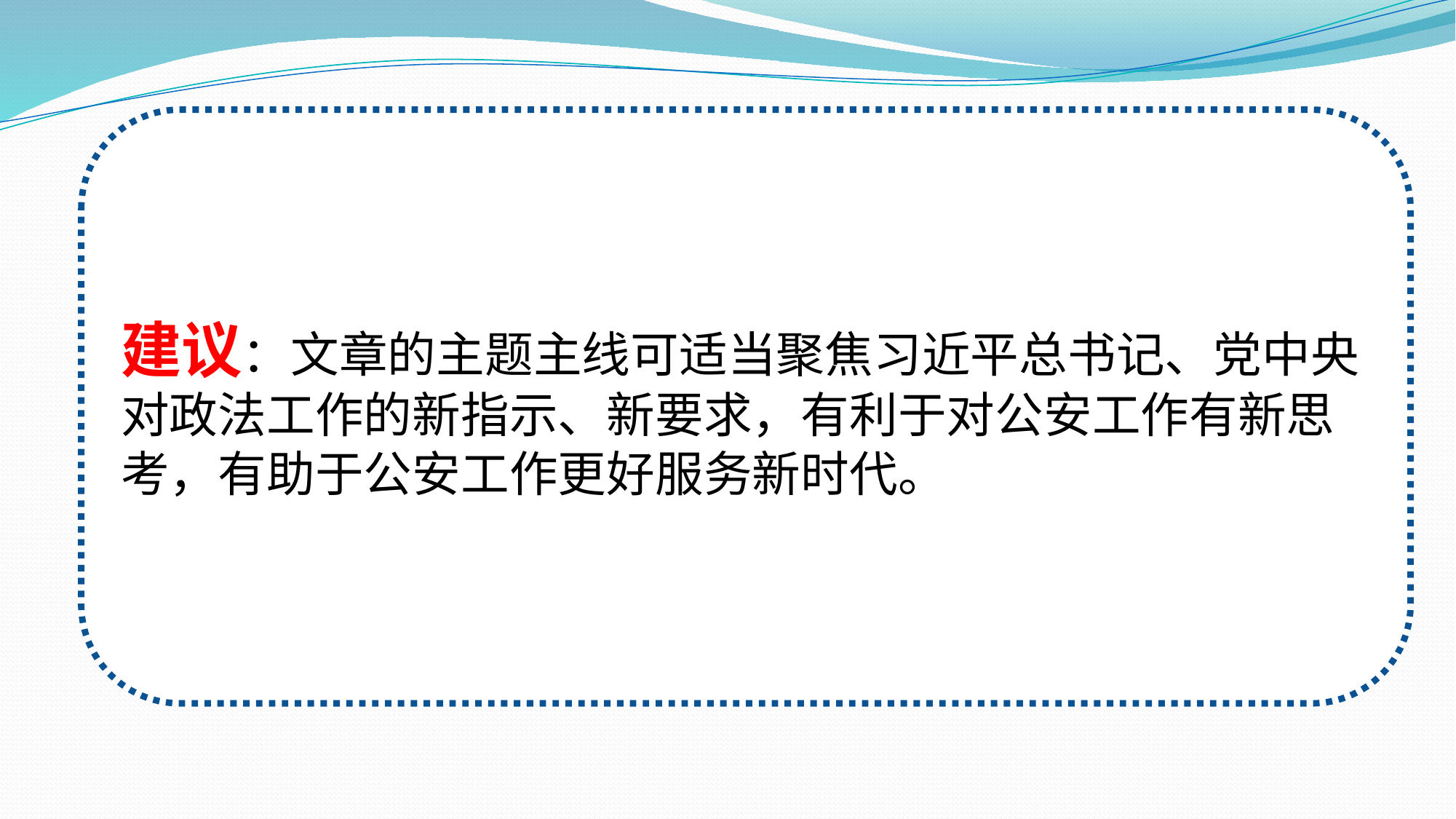

建议：文章的主题主线可适当聚焦习近平总书记、党中央对政法工作的新指示、新要求，有利于对公安工作有新思考，有助于公安工作更好服务新时代。